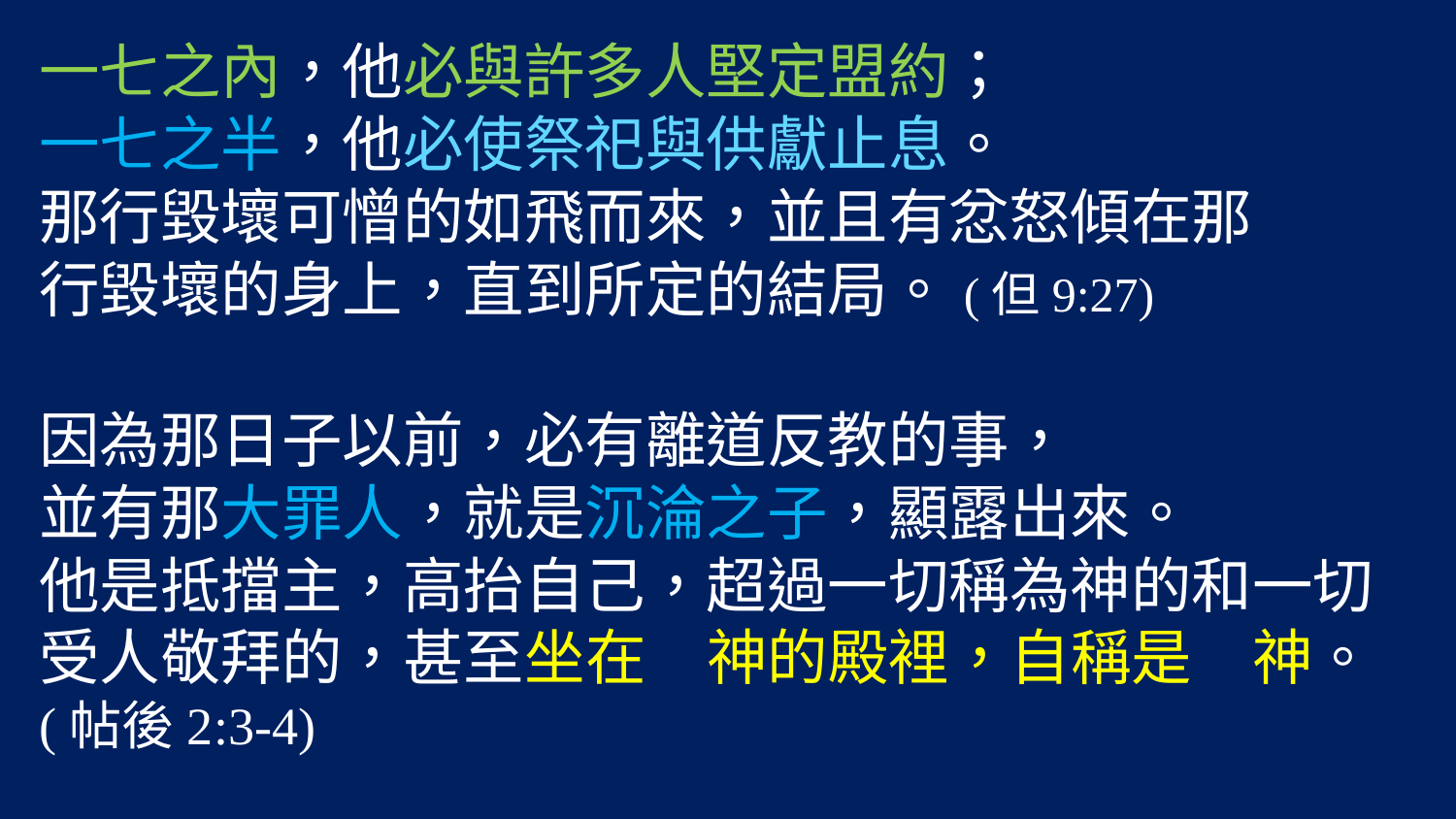

一七之內，他必與許多人堅定盟約；
一七之半，他必使祭祀與供獻止息。
那行毀壞可憎的如飛而來，並且有忿怒傾在那
行毀壞的身上，直到所定的結局。(但9:27)

因為那日子以前，必有離道反教的事，
並有那大罪人，就是沉淪之子，顯露出來。
他是抵擋主，高抬自己，超過一切稱為神的和一切
受人敬拜的，甚至坐在　神的殿裡，自稱是　神。(帖後2:3-4)